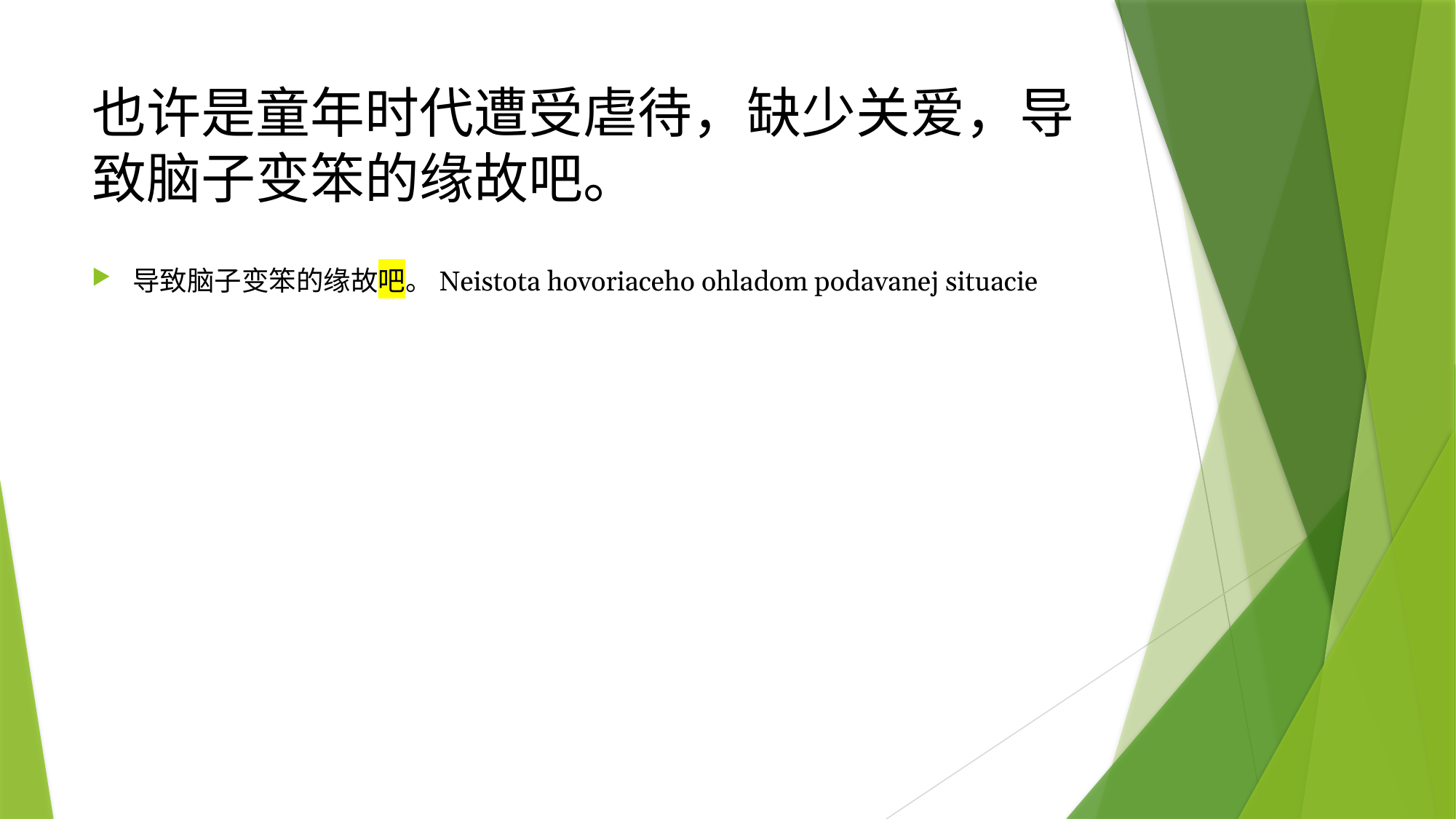

# 也许是童年时代遭受虐待，缺少关爱，导致脑子变笨的缘故吧。
导致脑子变笨的缘故吧。Neistota hovoriaceho ohladom podavanej situacie